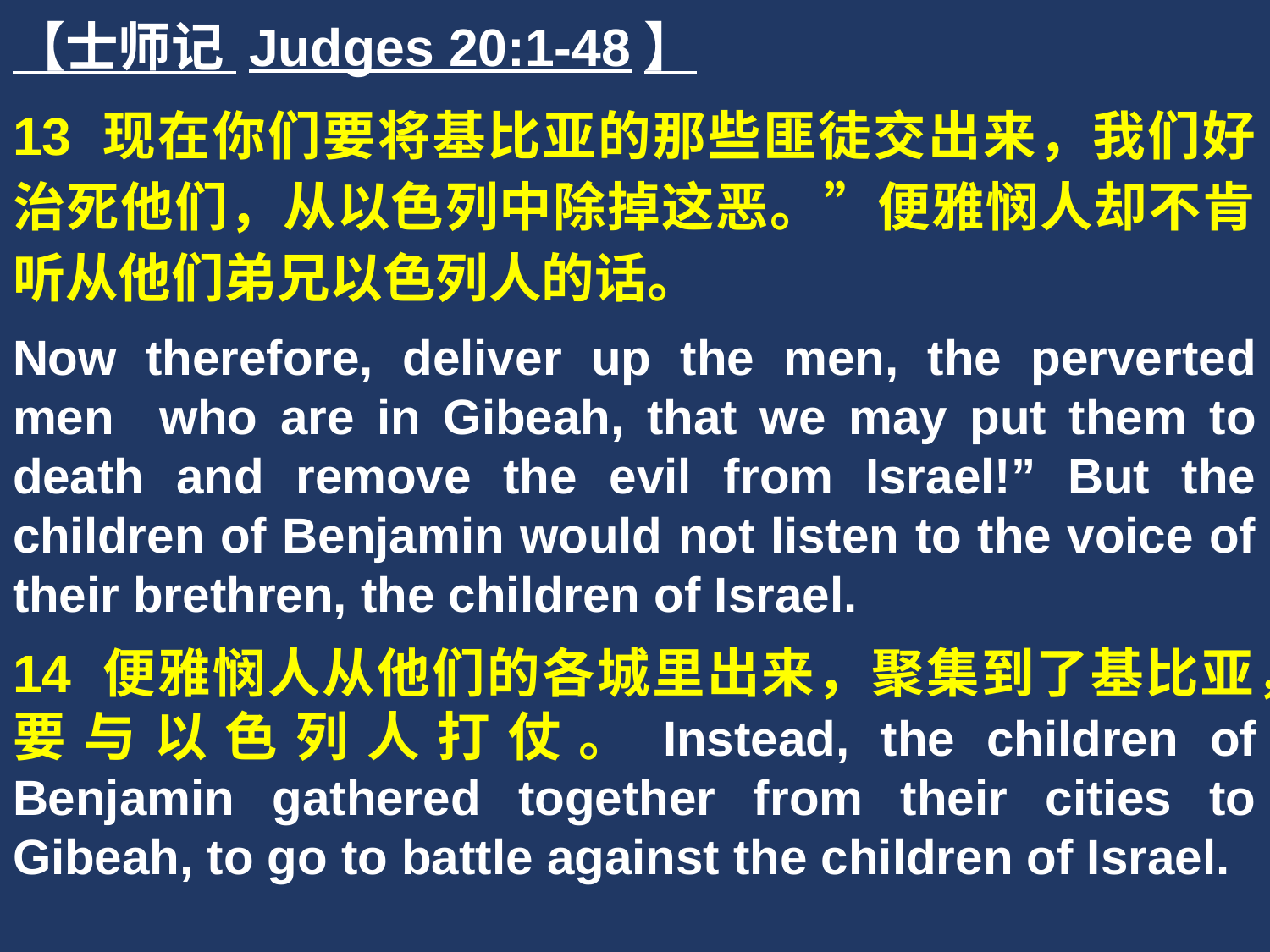

【士师记 Judges 20:1-48】
13 现在你们要将基比亚的那些匪徒交出来，我们好治死他们，从以色列中除掉这恶。”便雅悯人却不肯听从他们弟兄以色列人的话。
Now therefore, deliver up the men, the perverted men  who are in Gibeah, that we may put them to death and remove the evil from Israel!” But the children of Benjamin would not listen to the voice of their brethren, the children of Israel.
14 便雅悯人从他们的各城里出来，聚集到了基比亚，要与以色列人打仗。Instead, the children of Benjamin gathered together from their cities to Gibeah, to go to battle against the children of Israel.